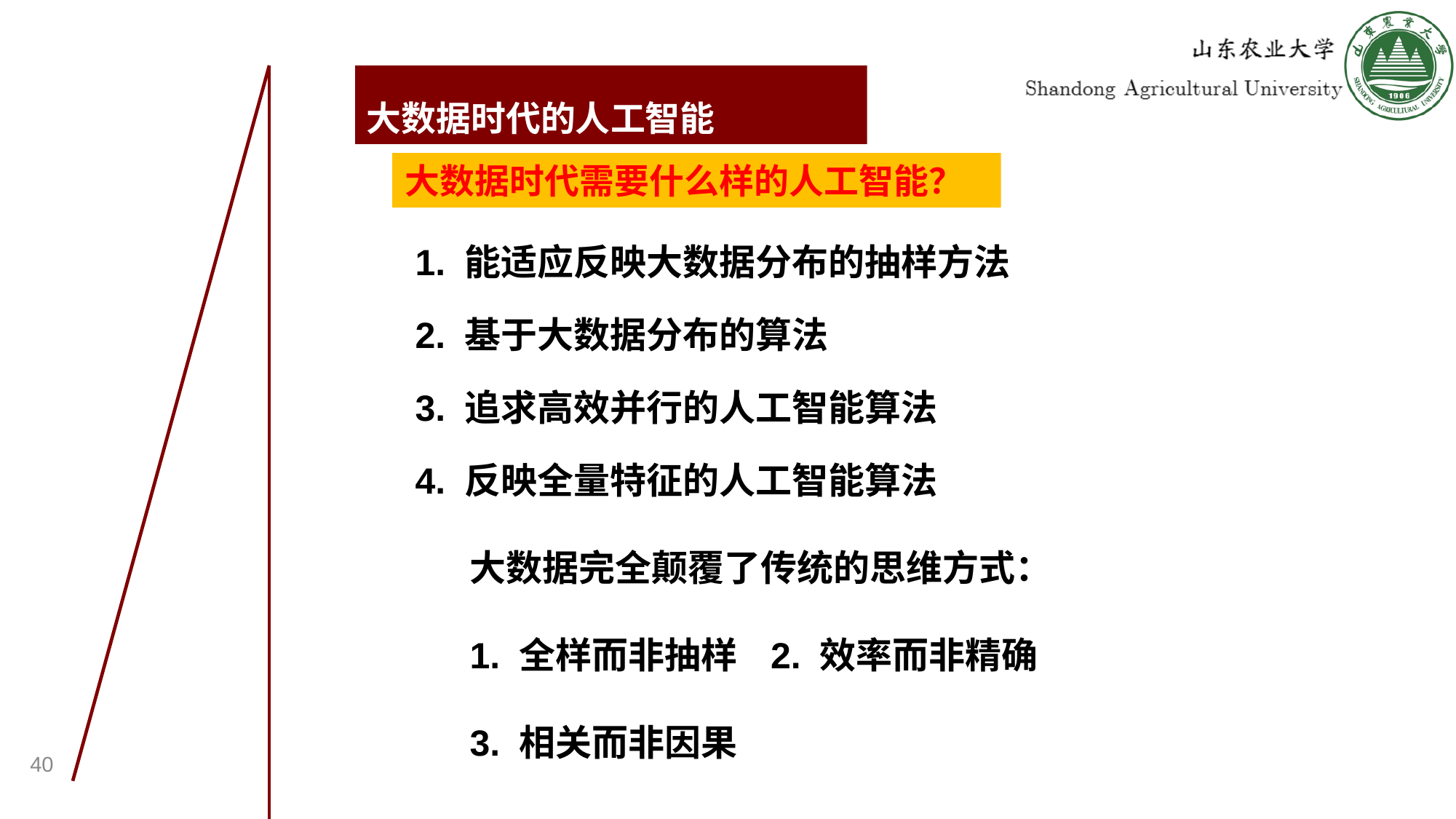

# 大数据时代的人工智能
大数据时代需要什么样的人工智能？
1. 能适应反映大数据分布的抽样方法
2. 基于大数据分布的算法
3. 追求高效并行的人工智能算法
4. 反映全量特征的人工智能算法
大数据完全颠覆了传统的思维方式：
1. 全样而非抽样   2. 效率而非精确
3. 相关而非因果

40